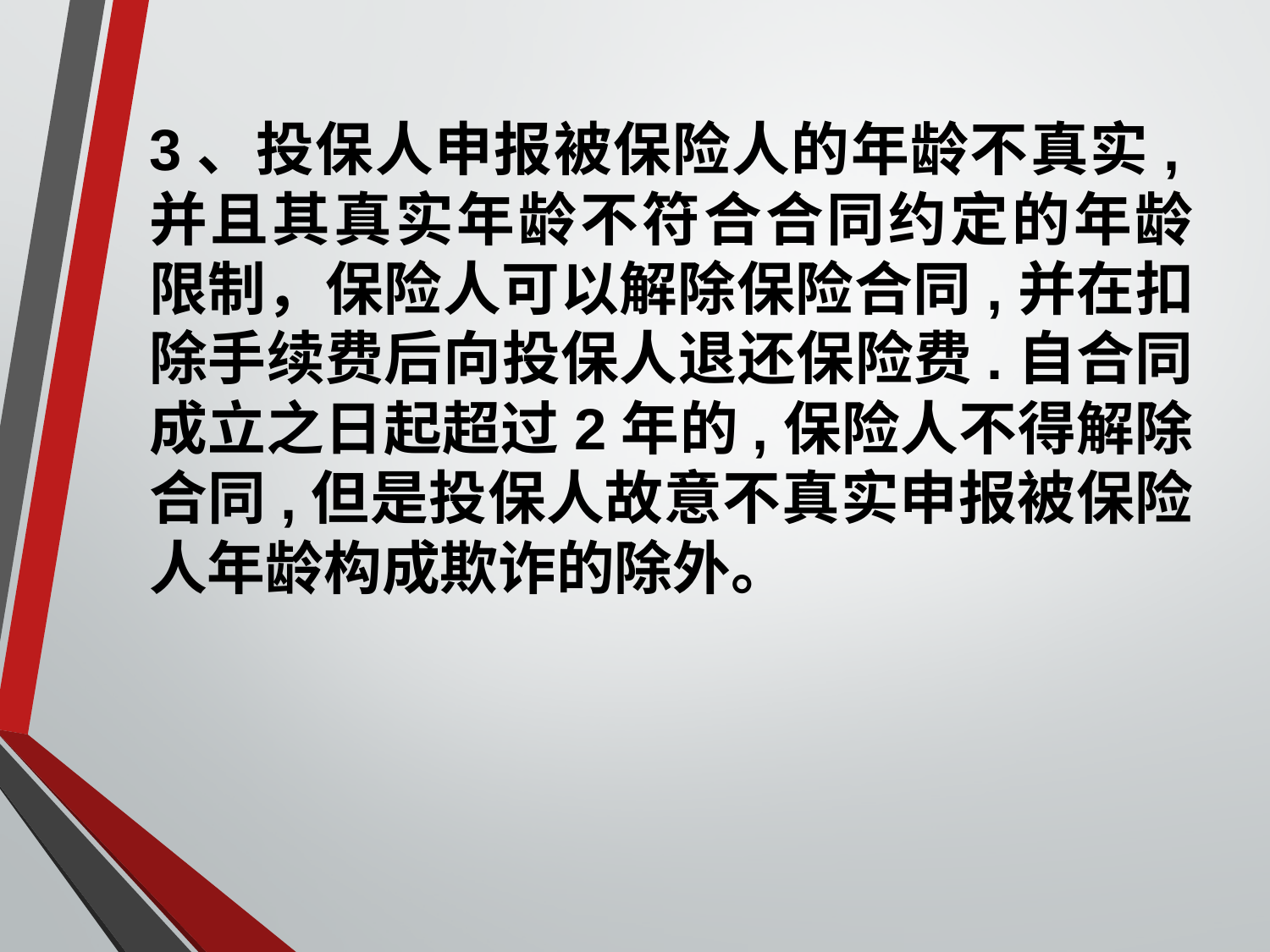

3、投保人申报被保险人的年龄不真实,并且其真实年龄不符合合同约定的年龄限制，保险人可以解除保险合同,并在扣除手续费后向投保人退还保险费.自合同成立之日起超过2年的,保险人不得解除合同,但是投保人故意不真实申报被保险人年龄构成欺诈的除外。